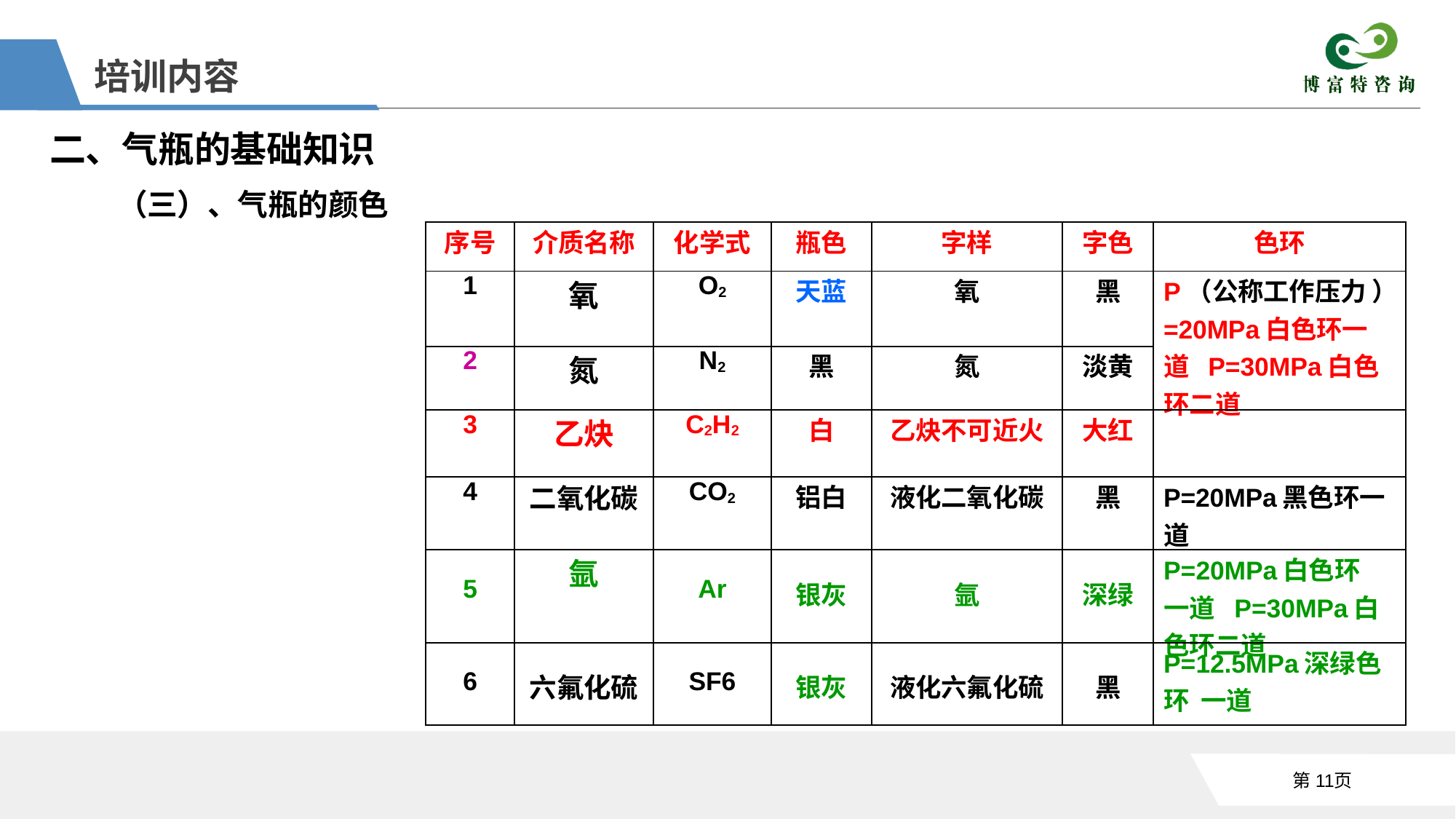

培训内容
二、气瓶的基础知识
（三）、气瓶的颜色
| 序号 | 介质名称 | 化学式 | 瓶色 | 字样 | 字色 | 色环 |
| --- | --- | --- | --- | --- | --- | --- |
| 1 | 氧 | O2 | 天蓝 | 氧 | 黑 | P（公称工作压力 ） =20MPa白色环一道 P=30MPa白色环二道 |
| 2 | 氮 | N2 | 黑 | 氮 | 淡黄 |  |
| 3 | 乙炔 | C2H2 | 白 | 乙炔不可近火 | 大红 |  |
| 4 | 二氧化碳 | CO2 | 铝白 | 液化二氧化碳 | 黑 | P=20MPa黑色环一道 |
| 5 | 氩 | Ar | 银灰 | 氩 | 深绿 | P=20MPa白色环一道 P=30MPa白色环二道 |
| 6 | 六氟化硫 | SF6 | 银灰 | 液化六氟化硫 | 黑 | P=12.5MPa深绿色环 一道 |